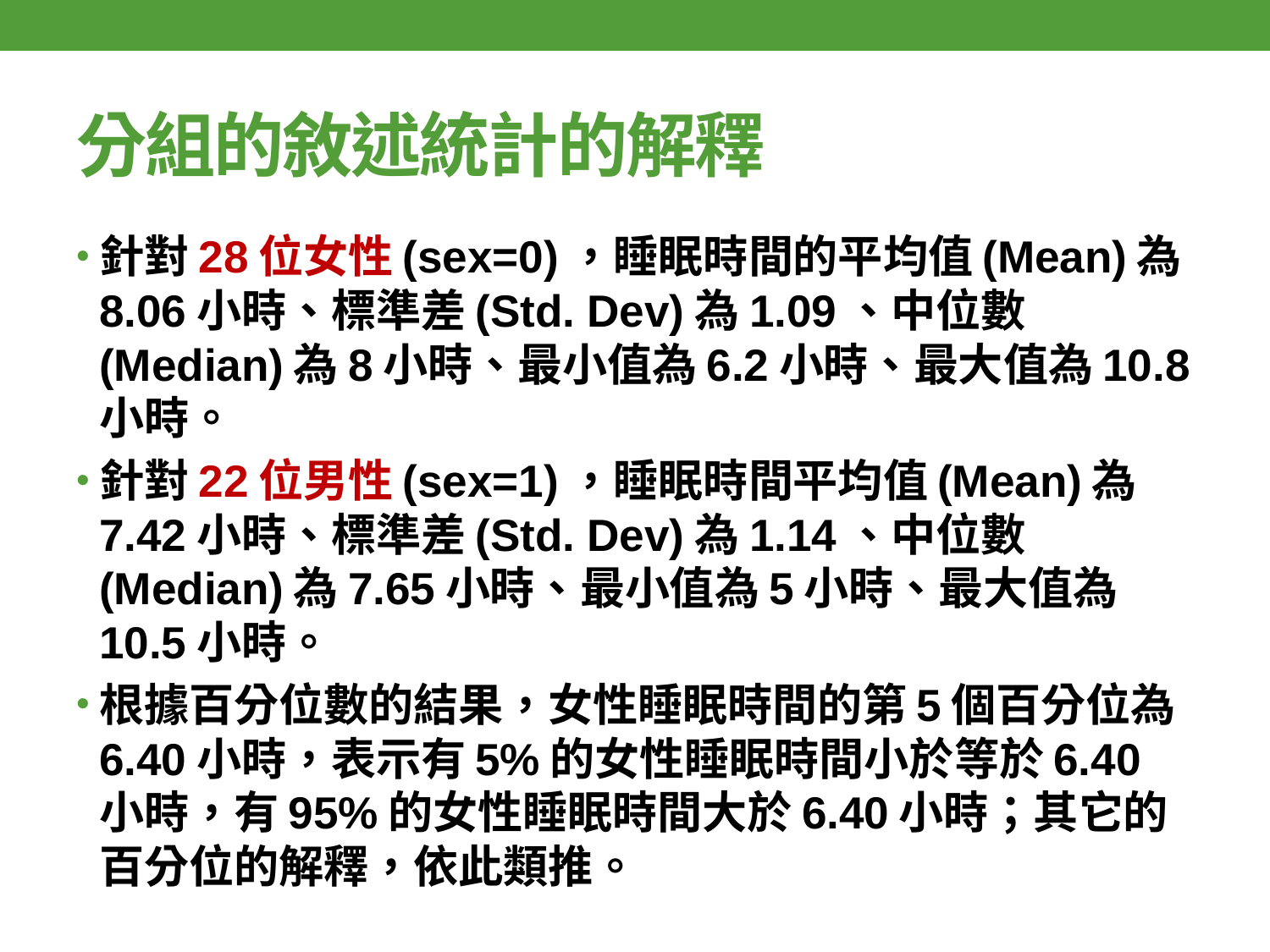

# 分組的敘述統計的解釋
針對28位女性(sex=0)，睡眠時間的平均值(Mean)為8.06小時、標準差(Std. Dev)為1.09、中位數(Median)為8小時、最小值為6.2小時、最大值為10.8小時。
針對22位男性(sex=1)，睡眠時間平均值(Mean)為7.42小時、標準差(Std. Dev)為1.14、中位數(Median)為7.65小時、最小值為5小時、最大值為10.5小時。
根據百分位數的結果，女性睡眠時間的第5個百分位為6.40小時，表示有5%的女性睡眠時間小於等於6.40小時，有95%的女性睡眠時間大於6.40小時；其它的百分位的解釋，依此類推。